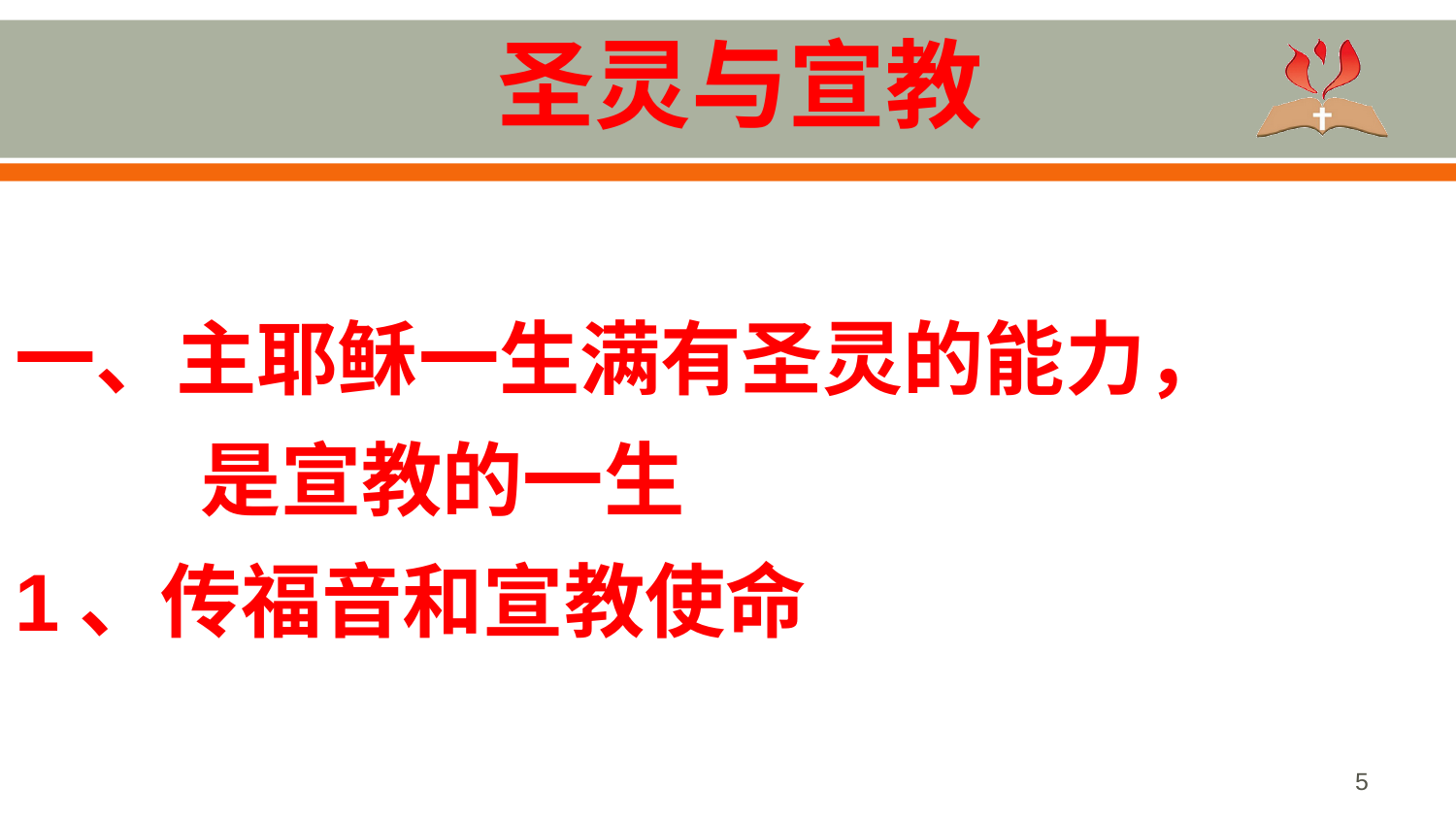

圣灵与宣教

一、主耶稣一生满有圣灵的能力，
         是宣教的一生
1、	传福音和宣教使命

5